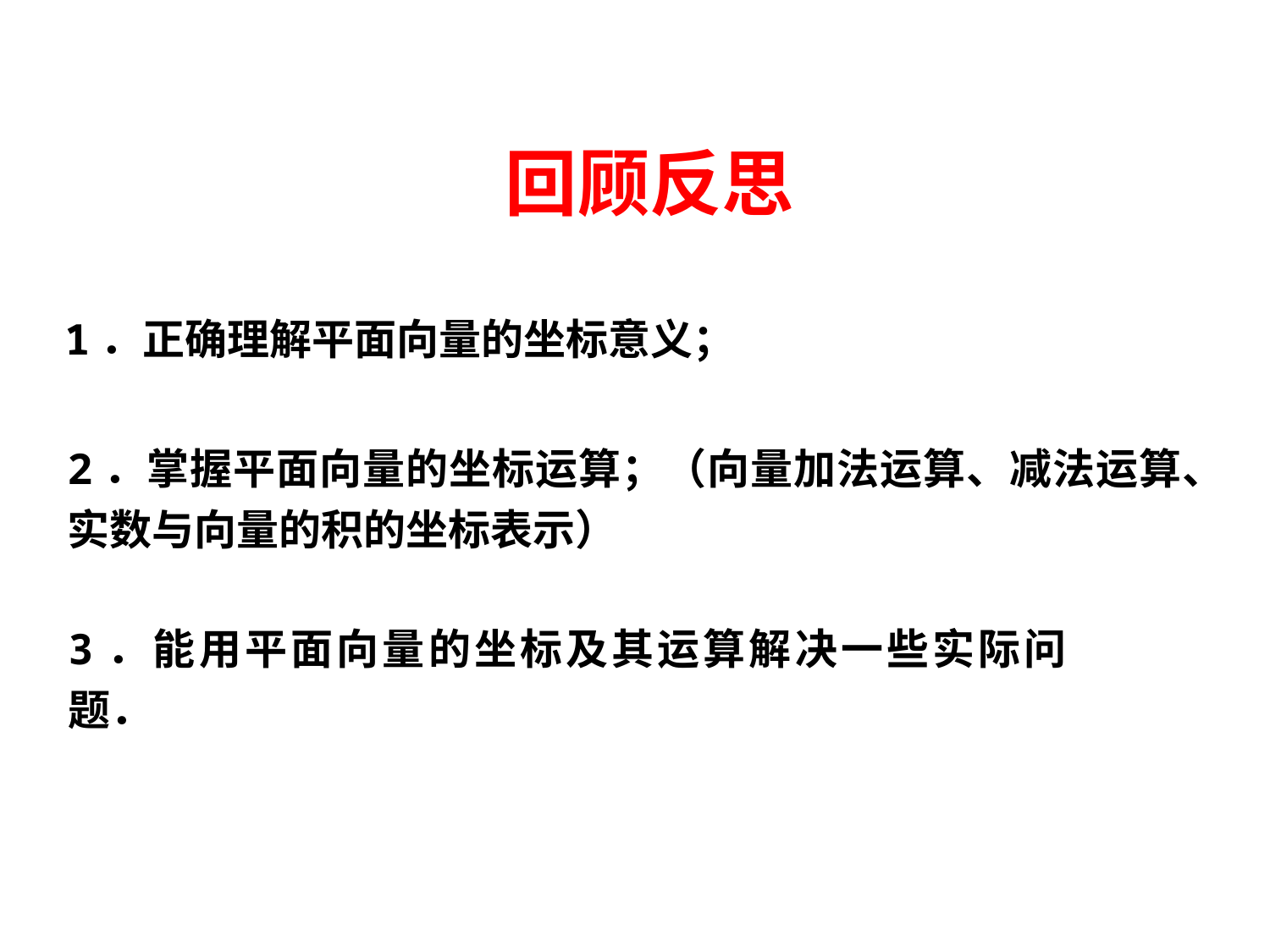

回顾反思
1．正确理解平面向量的坐标意义；

2．掌握平面向量的坐标运算；（向量加法运算、减法运算、实数与向量的积的坐标表示）
3．能用平面向量的坐标及其运算解决一些实际问题．